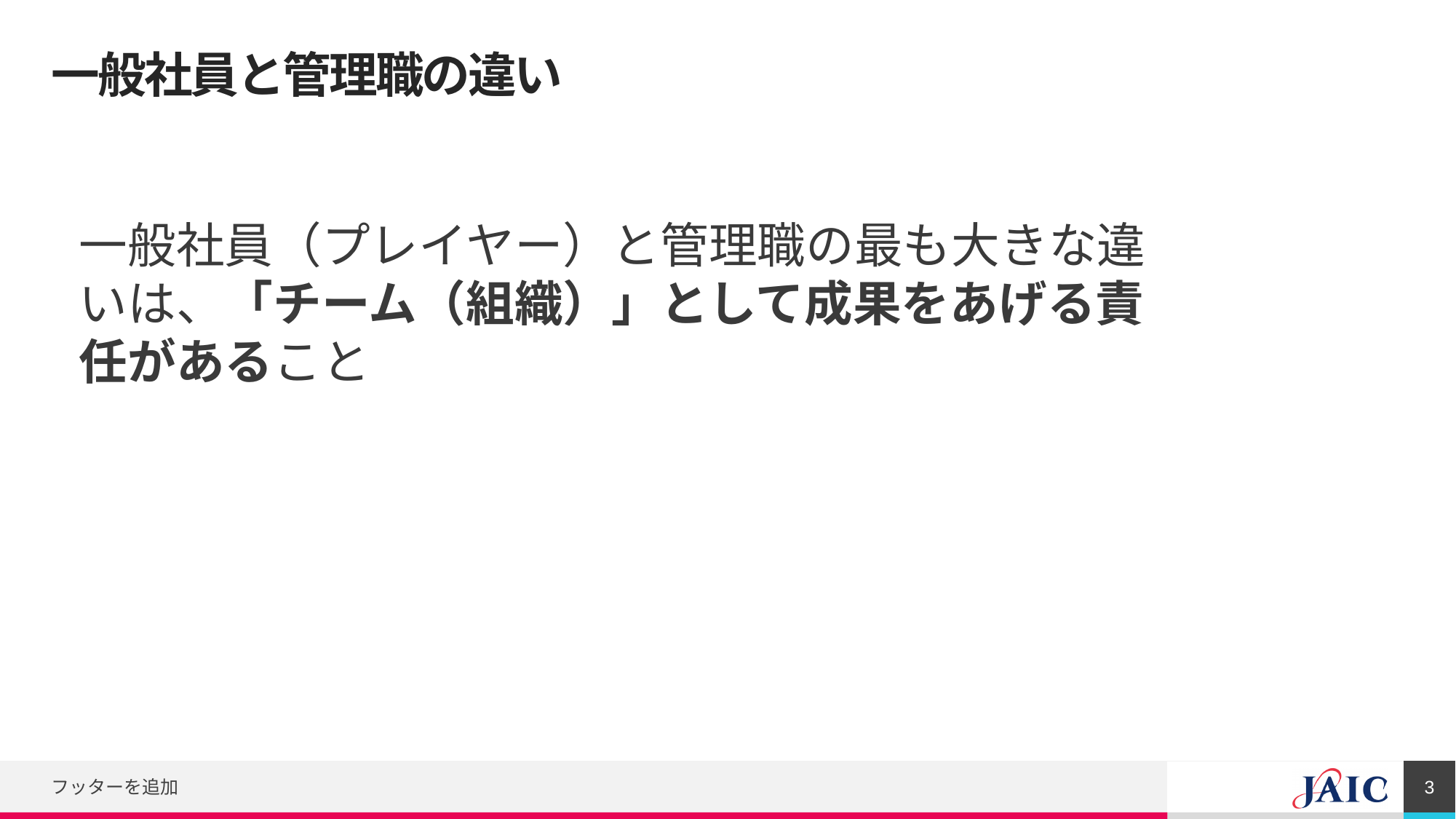

# 一般社員と管理職の違い

一般社員（プレイヤー）と管理職の最も大きな違いは、「チーム（組織）」として成果をあげる責任があること
3
フッターを追加